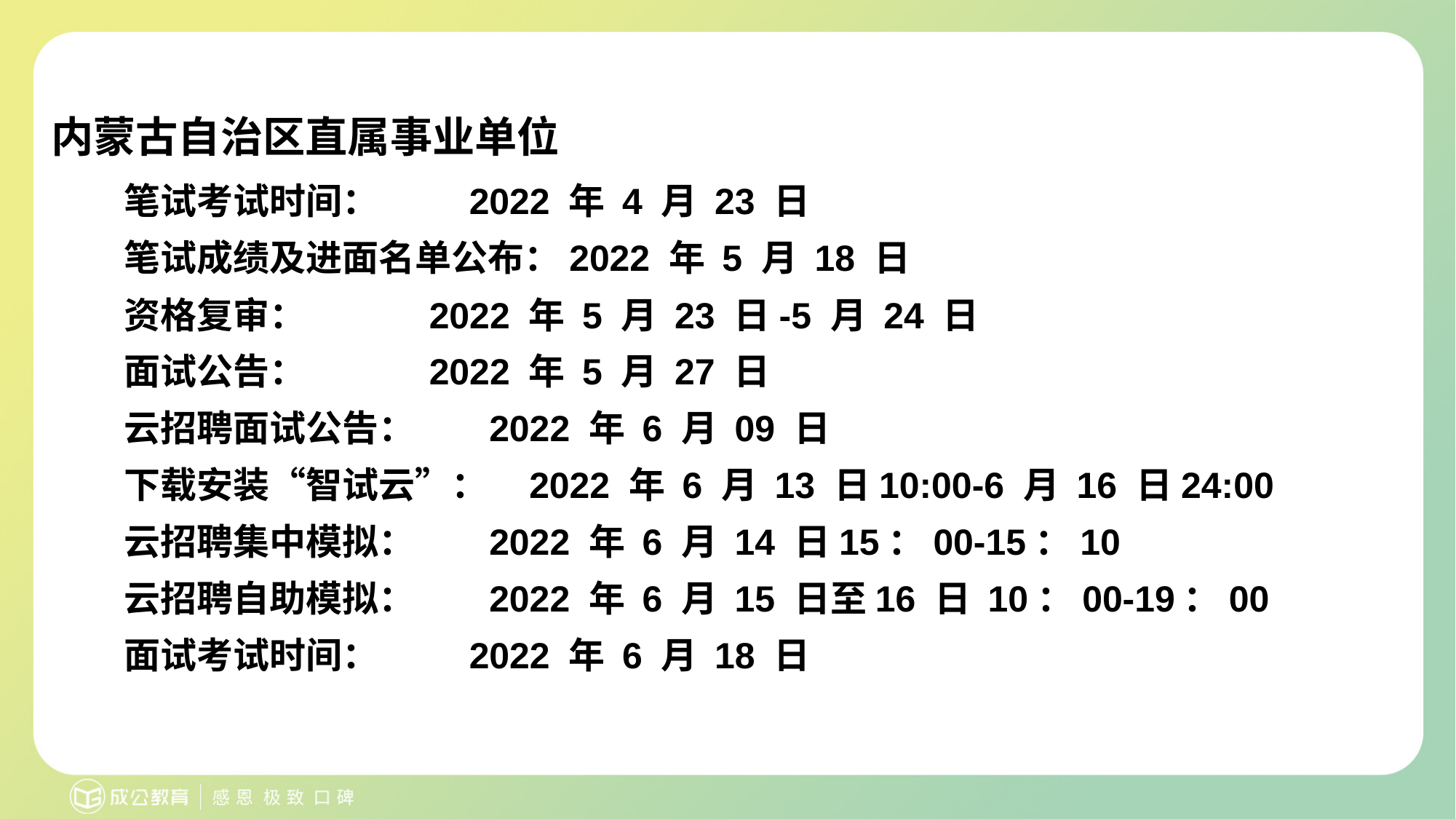

# 内蒙古自治区直属事业单位
笔试考试时间：          2022 年 4 月 23 日
笔试成绩及进面名单公布：2022 年 5 月 18 日
资格复审：              2022 年 5 月 23 日-5 月 24 日
面试公告：              2022 年 5 月 27 日
云招聘面试公告：        2022 年 6 月 09 日
下载安装“智试云”：    2022 年 6 月 13 日10:00-6 月 16 日24:00
云招聘集中模拟：        2022 年 6 月 14 日15：00-15：10
云招聘自助模拟：        2022 年 6 月 15 日至16 日 10：00-19：00
面试考试时间：          2022 年 6 月 18 日